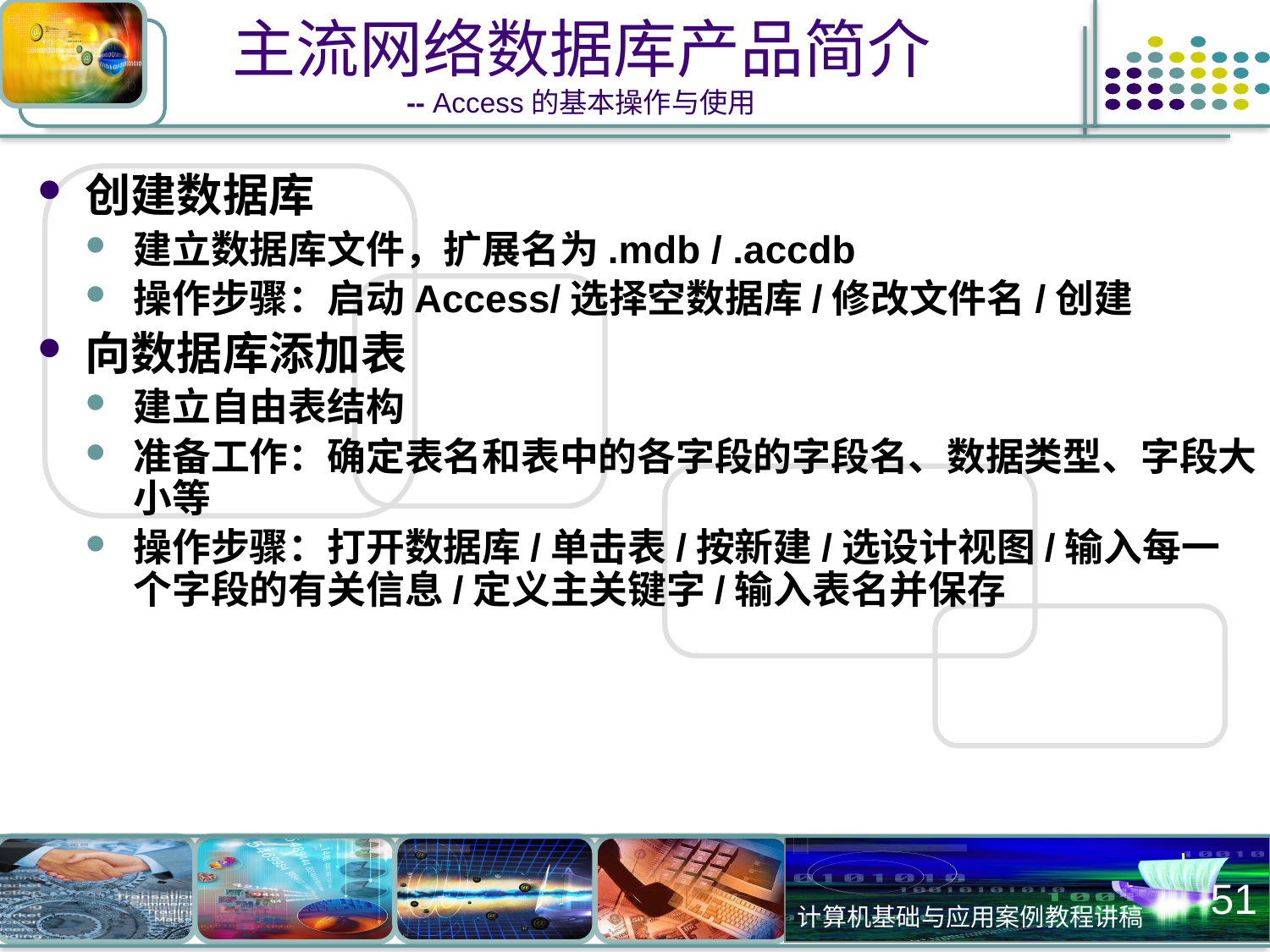

# 主流网络数据库产品简介 -- Access的基本操作与使用
创建数据库
建立数据库文件，扩展名为.mdb / .accdb
操作步骤：启动Access/选择空数据库/修改文件名/创建
向数据库添加表
建立自由表结构
准备工作：确定表名和表中的各字段的字段名、数据类型、字段大小等
操作步骤：打开数据库/单击表/按新建/选设计视图/输入每一个字段的有关信息/定义主关键字/输入表名并保存
51